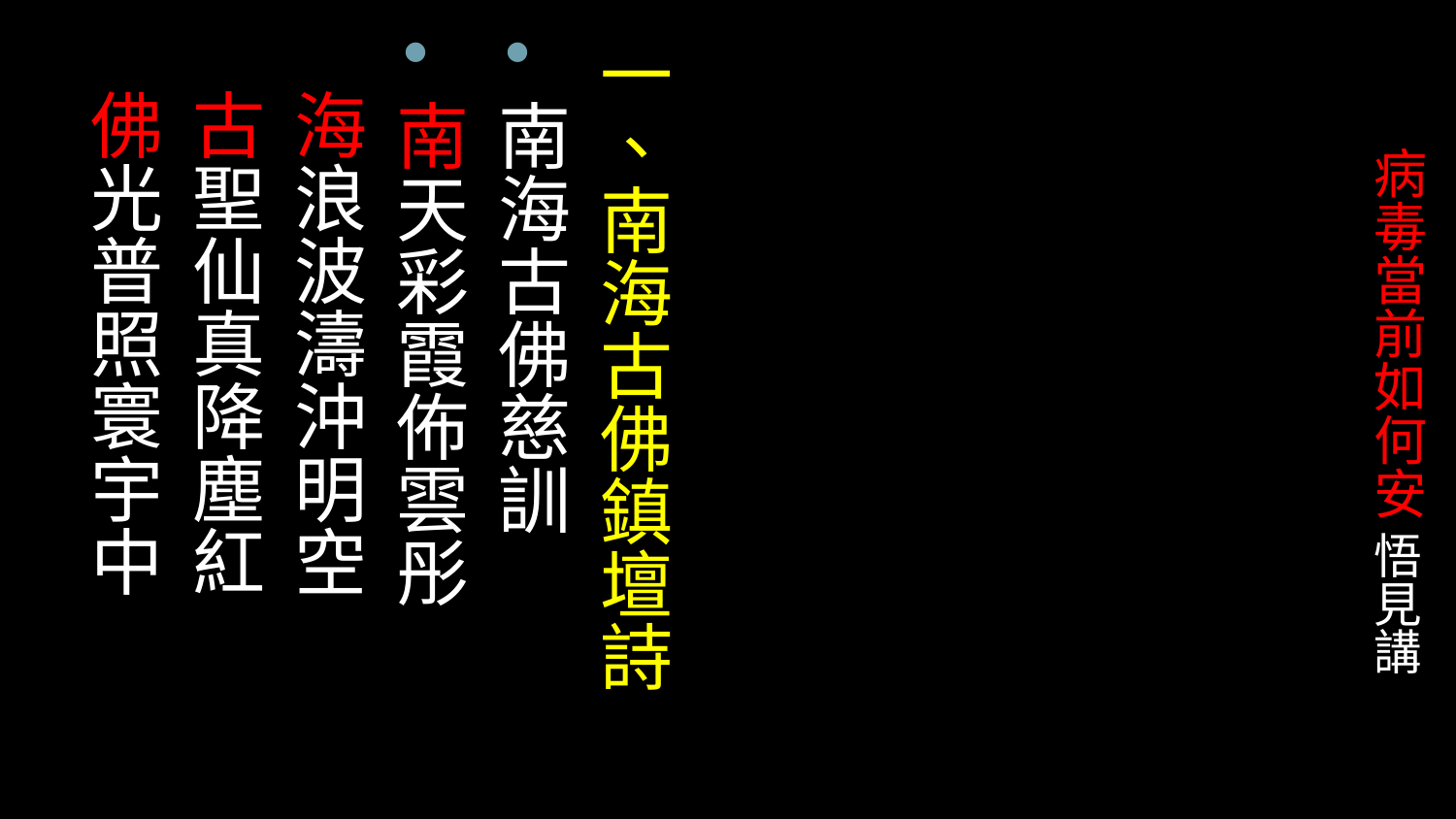

一、南海古佛鎮壇詩
南海古佛慈訓
南天彩霞佈雲彤
  海浪波濤沖明空
  古聖仙真降塵紅
  佛光普照寰宇中

# 病毒當前如何安 悟見講